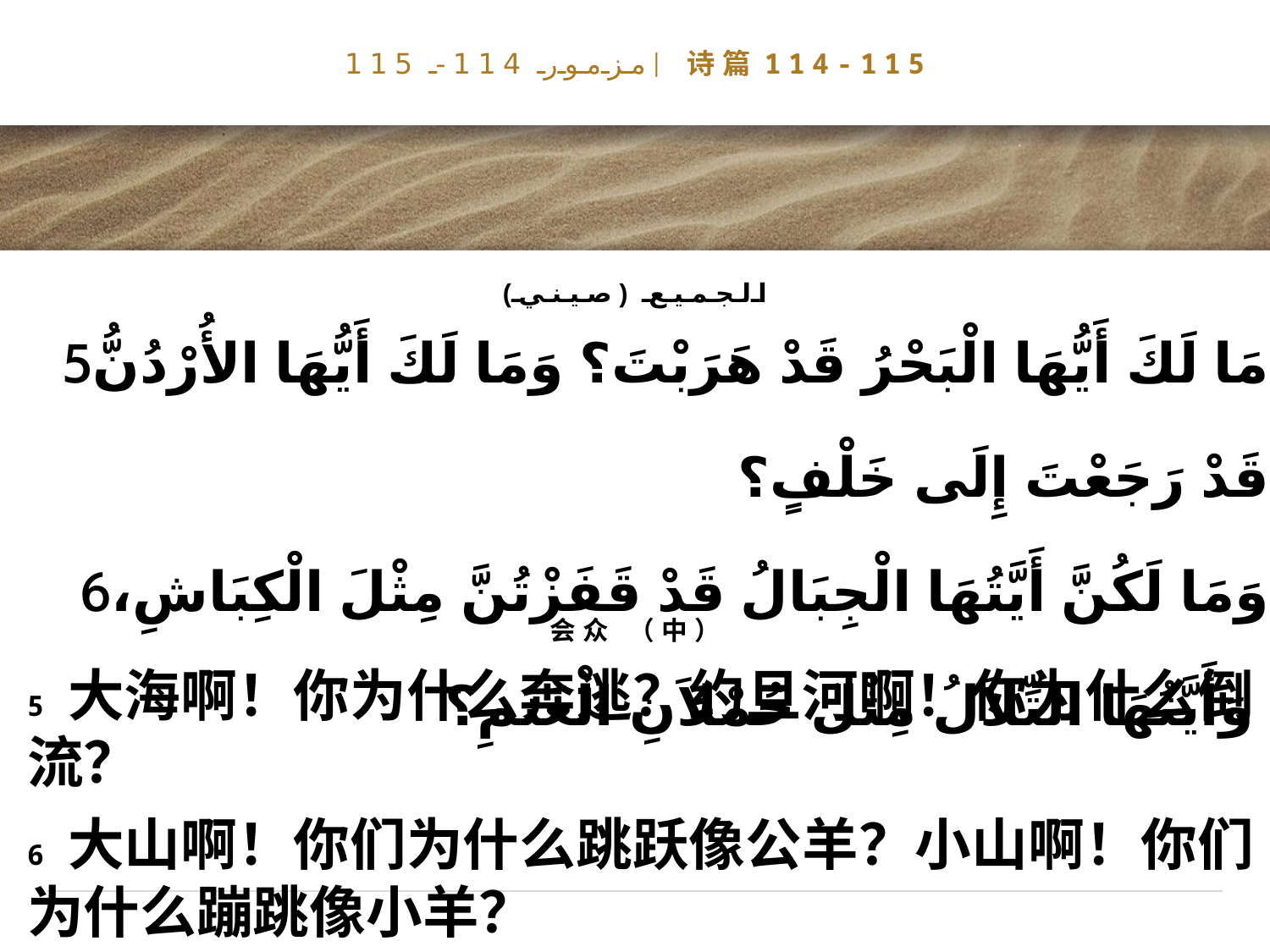

# مزمور 114- 115| 诗篇114-115
الجميع (صيني)
5مَا لَكَ أَيُّهَا الْبَحْرُ قَدْ هَرَبْتَ؟ وَمَا لَكَ أَيُّهَا الأُرْدُنُّ قَدْ رَجَعْتَ إِلَى خَلْفٍ؟
 6وَمَا لَكُنَّ أَيَّتُهَا الْجِبَالُ قَدْ قَفَزْتُنَّ مِثْلَ الْكِبَاشِ، وَأَيَّتُهَا التِّلاَلُ مِثْلَ حُمْلاَنِ الْغَنَمِ؟
会众 （中）
5 大海啊！你为什么奔逃？约旦河啊！你为什么倒流？
6 大山啊！你们为什么跳跃像公羊？小山啊！你们为什么蹦跳像小羊？